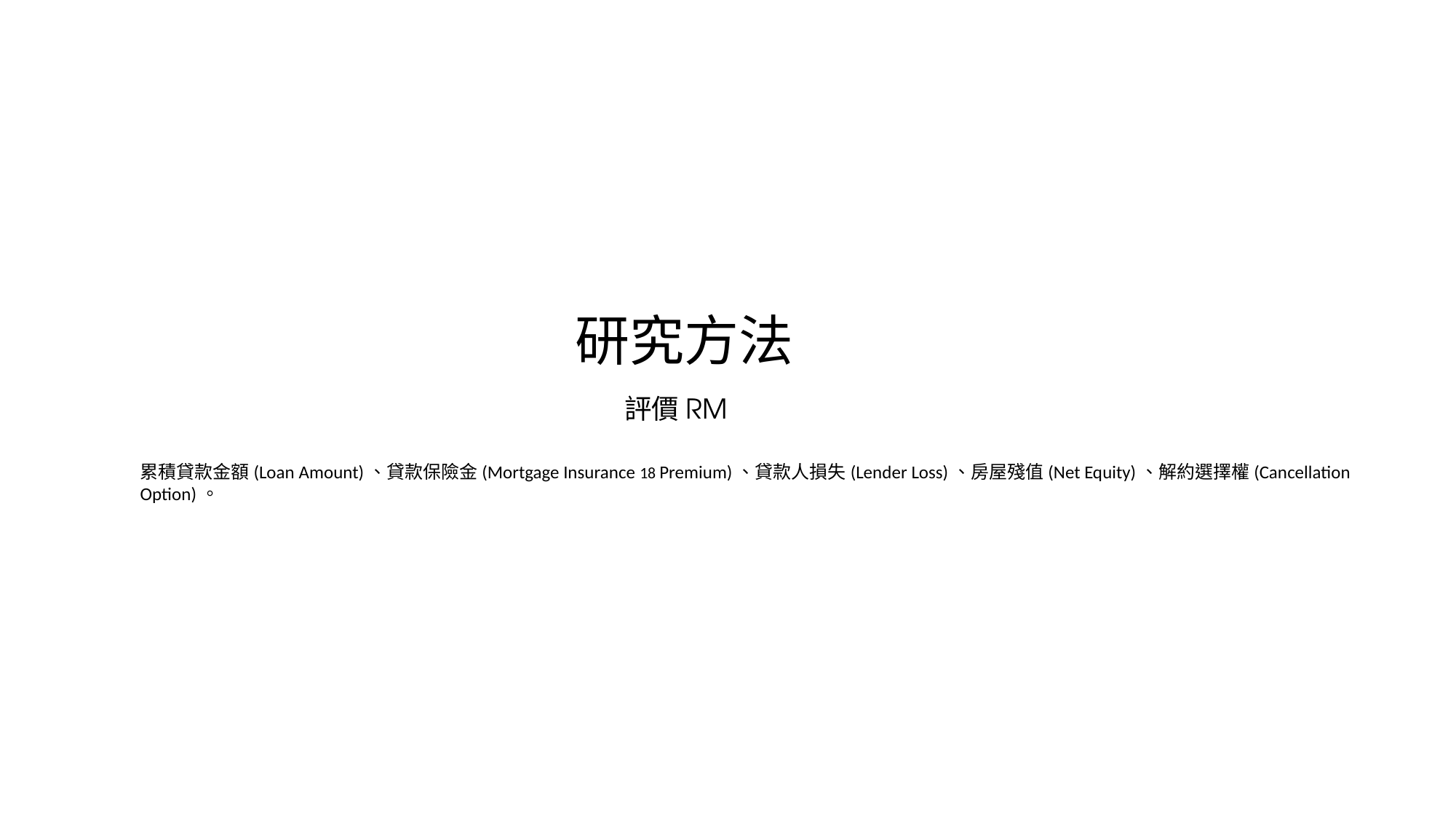

研究方法
評價RM

累積貸款金額(Loan Amount)、貸款保險金(Mortgage Insurance 18 Premium)、貸款人損失(Lender Loss)、房屋殘值(Net Equity)、解約選擇權(Cancellation Option)。